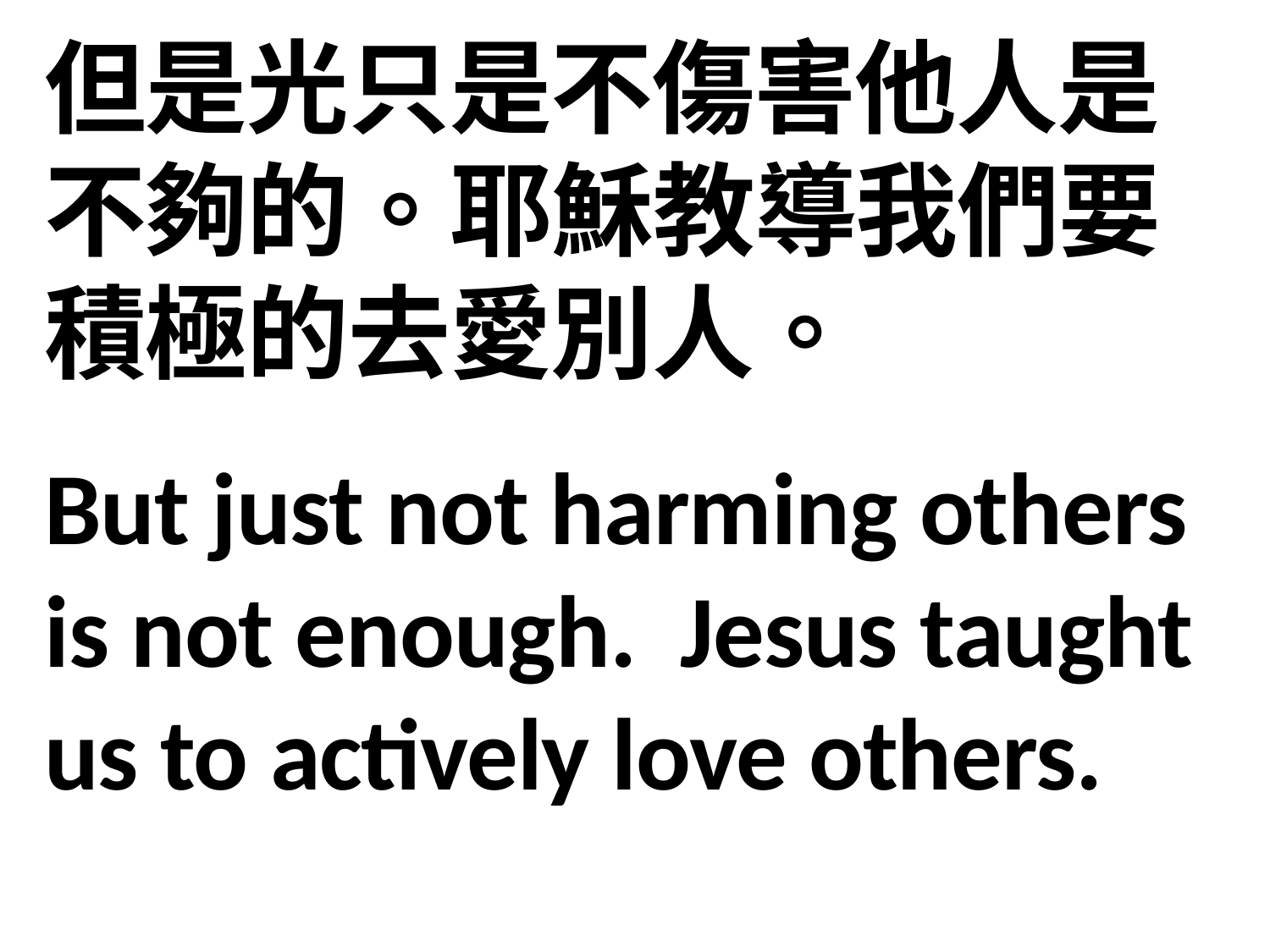

但是光只是不傷害他人是不夠的。耶穌教導我們要積極的去愛別人。

But just not harming others is not enough.  Jesus taught us to actively love others.